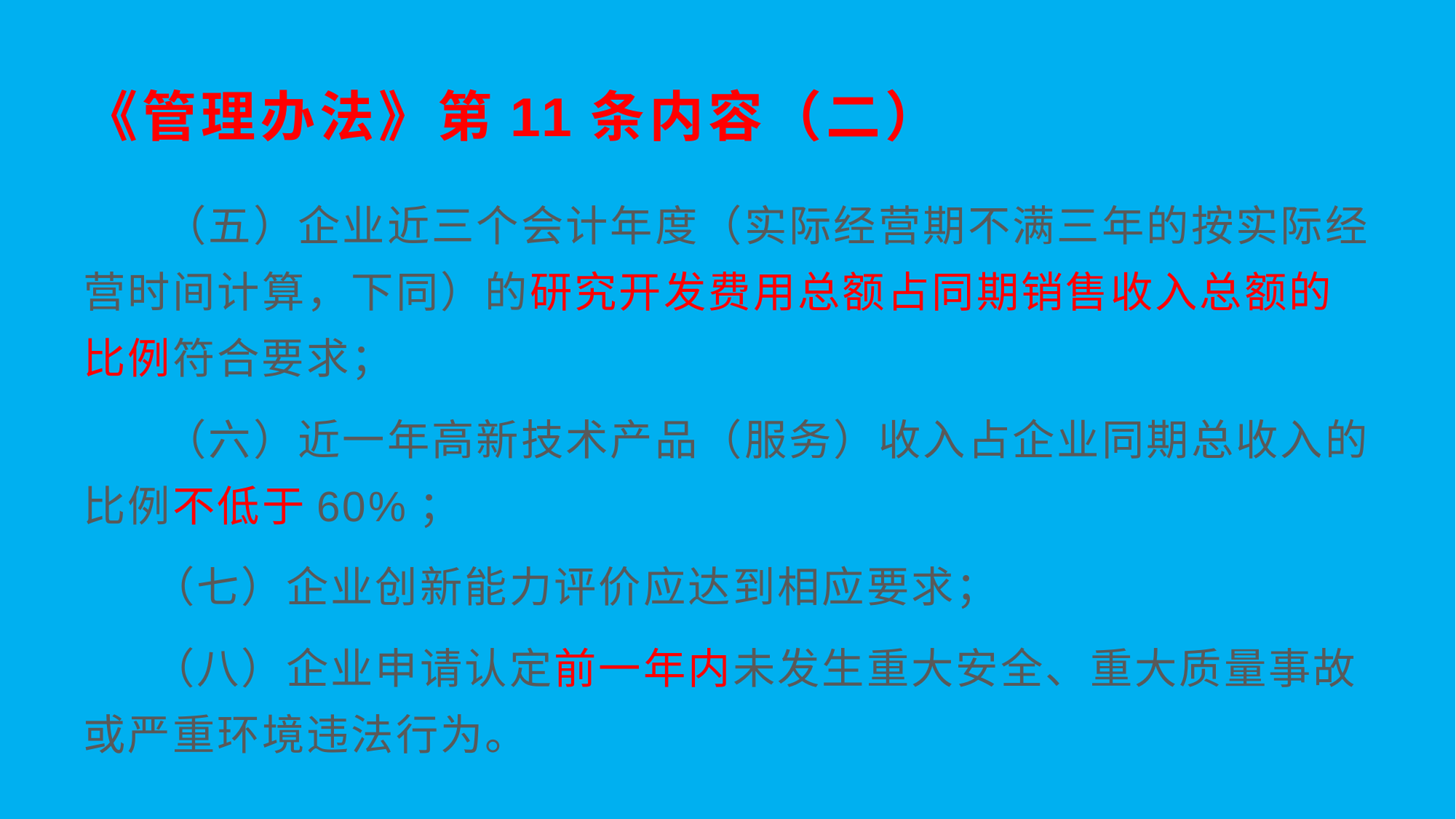

# 《管理办法》第11条内容（二）
      （五）企业近三个会计年度（实际经营期不满三年的按实际经营时间计算，下同）的研究开发费用总额占同期销售收入总额的比例符合要求；
      （六）近一年高新技术产品（服务）收入占企业同期总收入的比例不低于60%；
     （七）企业创新能力评价应达到相应要求；
     （八）企业申请认定前一年内未发生重大安全、重大质量事故或严重环境违法行为。